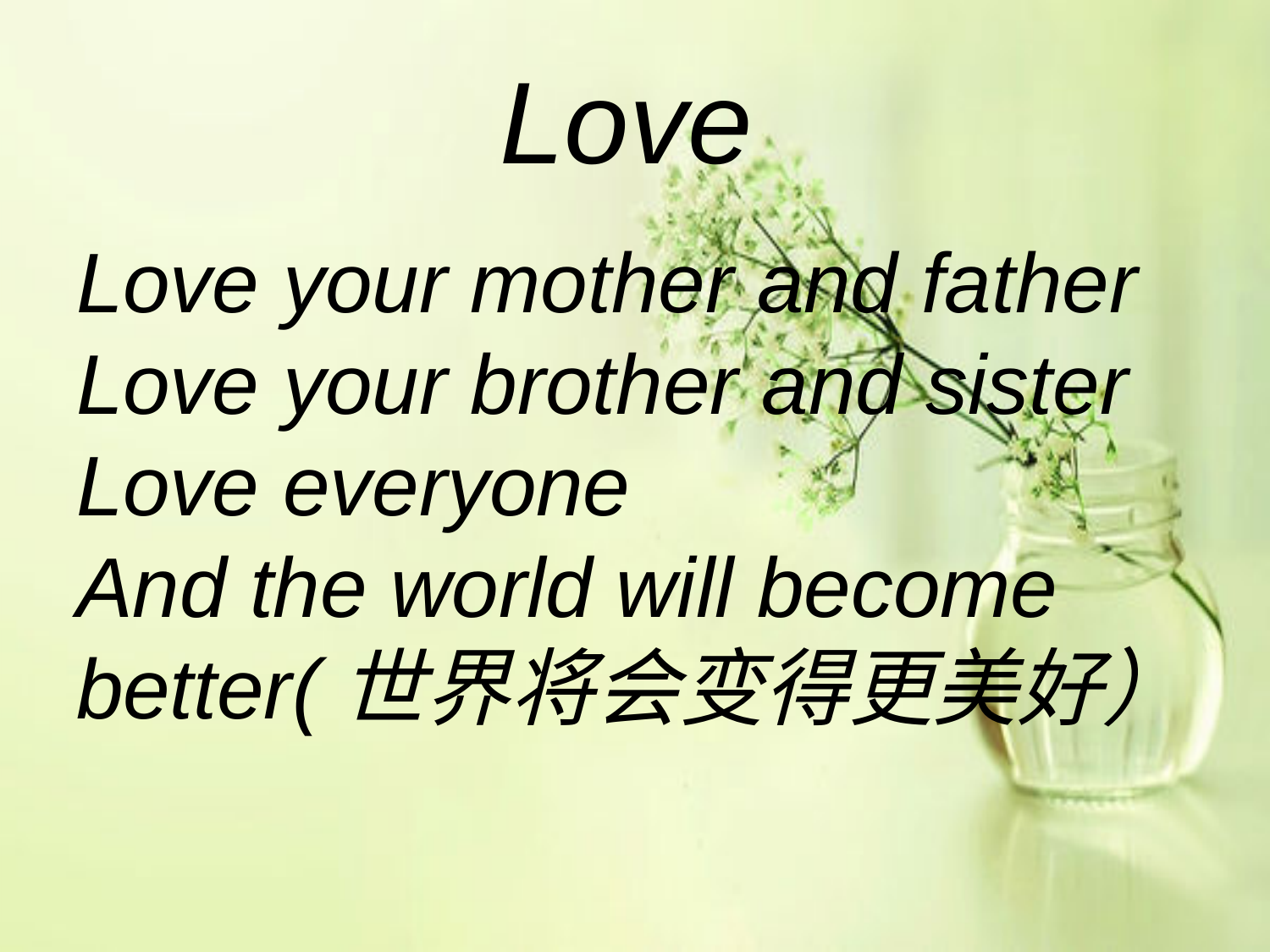

# Love
Love your mother and father
Love your brother and sister
Love everyone
And the world will become better(世界将会变得更美好）